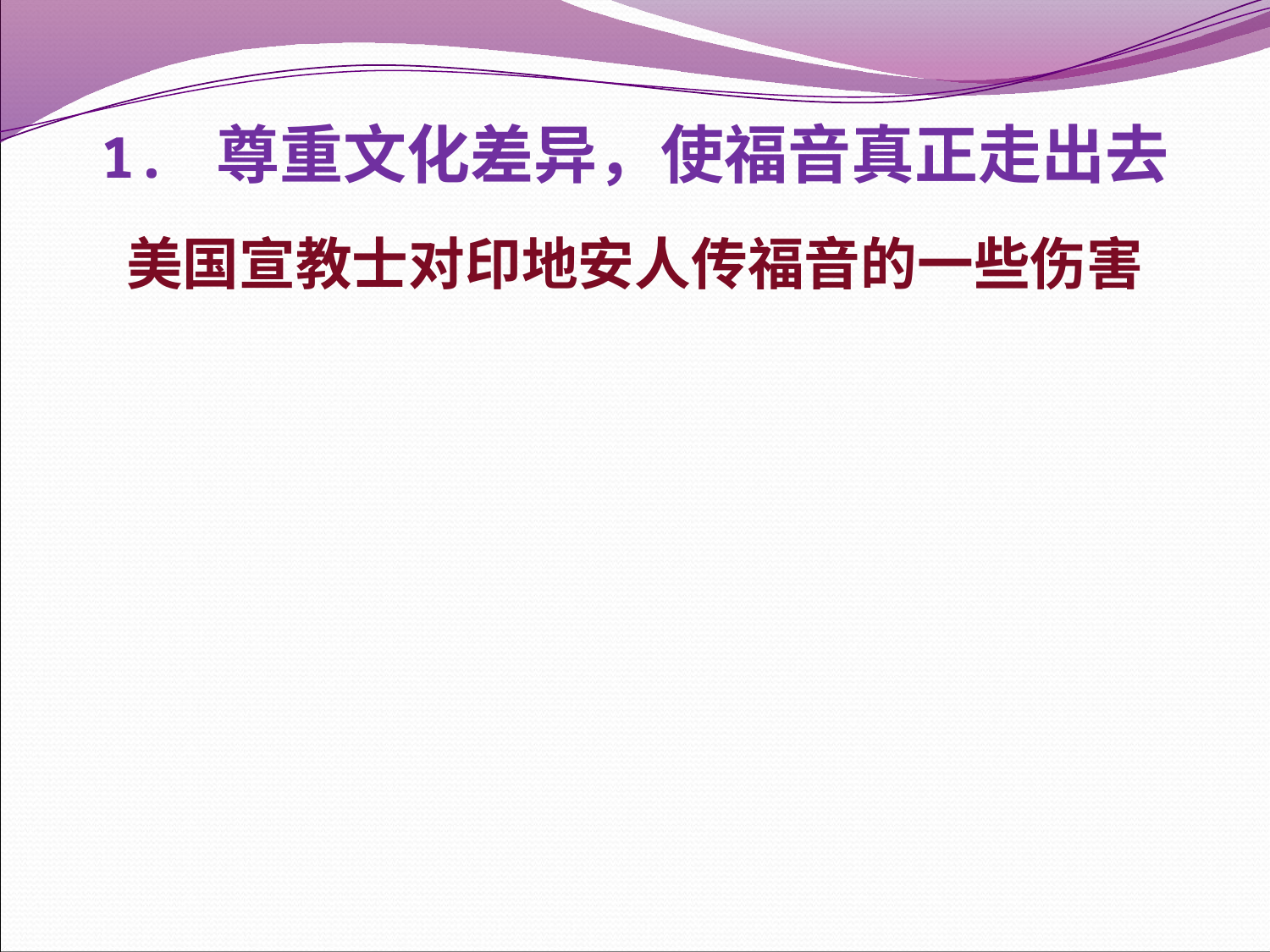

# 1. 尊重文化差异，使福音真正走出去
美国宣教士对印地安人传福音的一些伤害